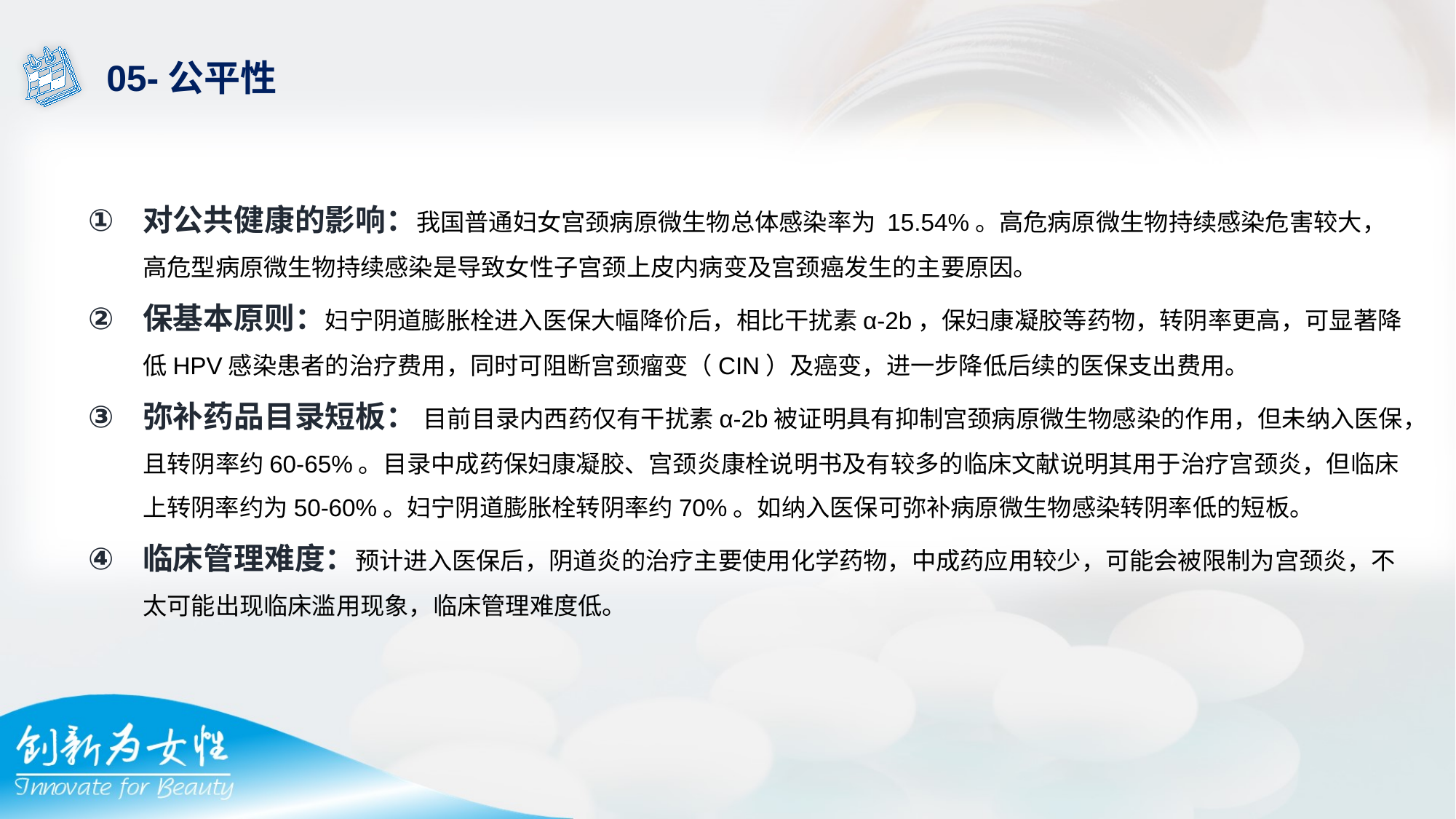

05-公平性
对公共健康的影响：我国普通妇女宫颈病原微生物总体感染率为 15.54%。高危病原微生物持续感染危害较大，高危型病原微生物持续感染是导致女性子宫颈上皮内病变及宫颈癌发生的主要原因。
保基本原则：妇宁阴道膨胀栓进入医保大幅降价后，相比干扰素α-2b，保妇康凝胶等药物，转阴率更高，可显著降低HPV感染患者的治疗费用，同时可阻断宫颈瘤变（CIN）及癌变，进一步降低后续的医保支出费用。
弥补药品目录短板： 目前目录内西药仅有干扰素α-2b被证明具有抑制宫颈病原微生物感染的作用，但未纳入医保，且转阴率约60-65%。目录中成药保妇康凝胶、宫颈炎康栓说明书及有较多的临床文献说明其用于治疗宫颈炎，但临床上转阴率约为50-60%。妇宁阴道膨胀栓转阴率约70%。如纳入医保可弥补病原微生物感染转阴率低的短板。
临床管理难度：预计进入医保后，阴道炎的治疗主要使用化学药物，中成药应用较少，可能会被限制为宫颈炎，不太可能出现临床滥用现象，临床管理难度低。